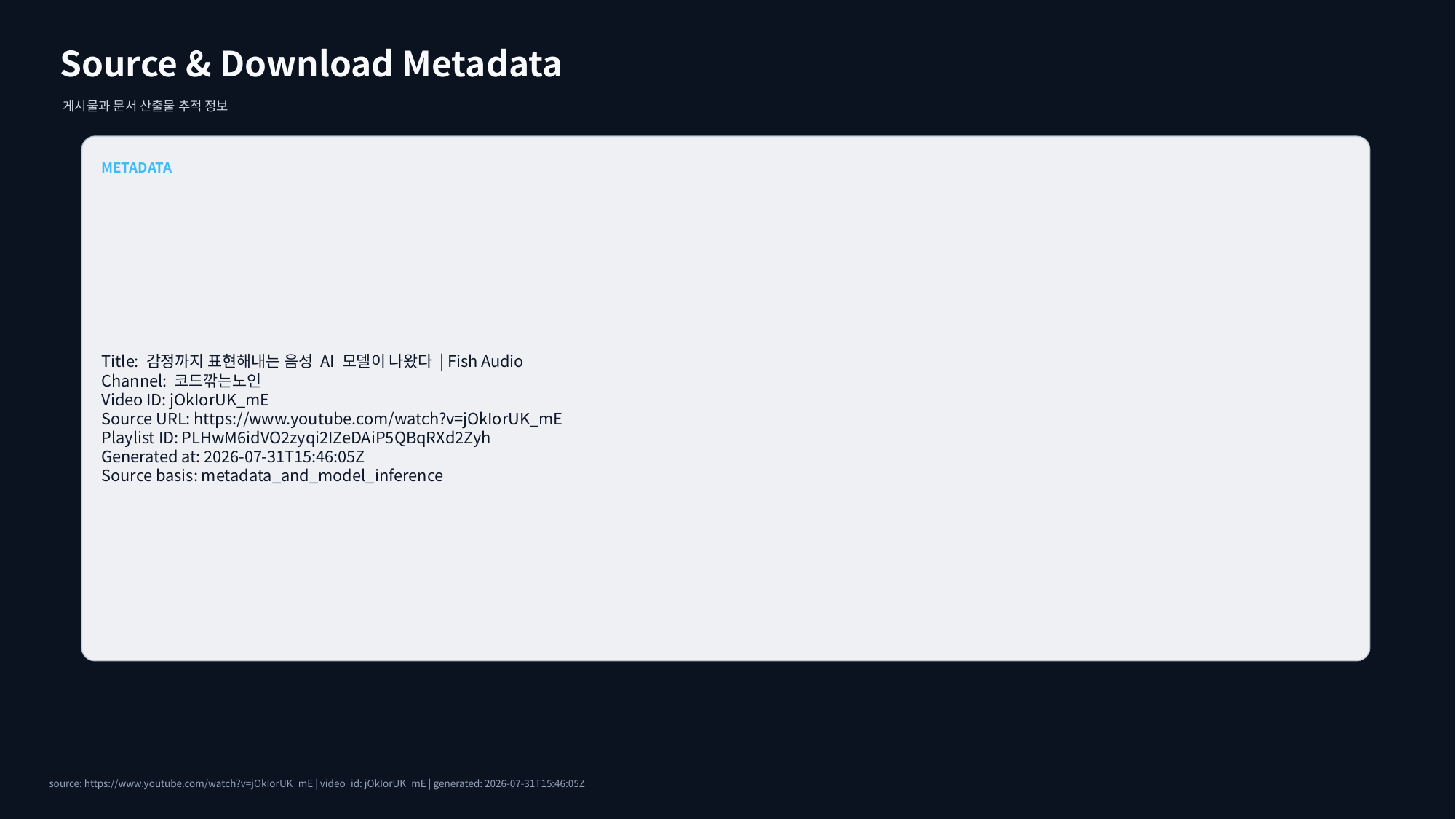

Source & Download Metadata
게시물과 문서 산출물 추적 정보

METADATA
Title: 감정까지 표현해내는 음성 AI 모델이 나왔다 | Fish Audio
Channel: 코드깎는노인
Video ID: jOkIorUK_mE
Source URL: https://www.youtube.com/watch?v=jOkIorUK_mE
Playlist ID: PLHwM6idVO2zyqi2IZeDAiP5QBqRXd2Zyh
Generated at: 2026-07-31T15:46:05Z
Source basis: metadata_and_model_inference
source: https://www.youtube.com/watch?v=jOkIorUK_mE | video_id: jOkIorUK_mE | generated: 2026-07-31T15:46:05Z